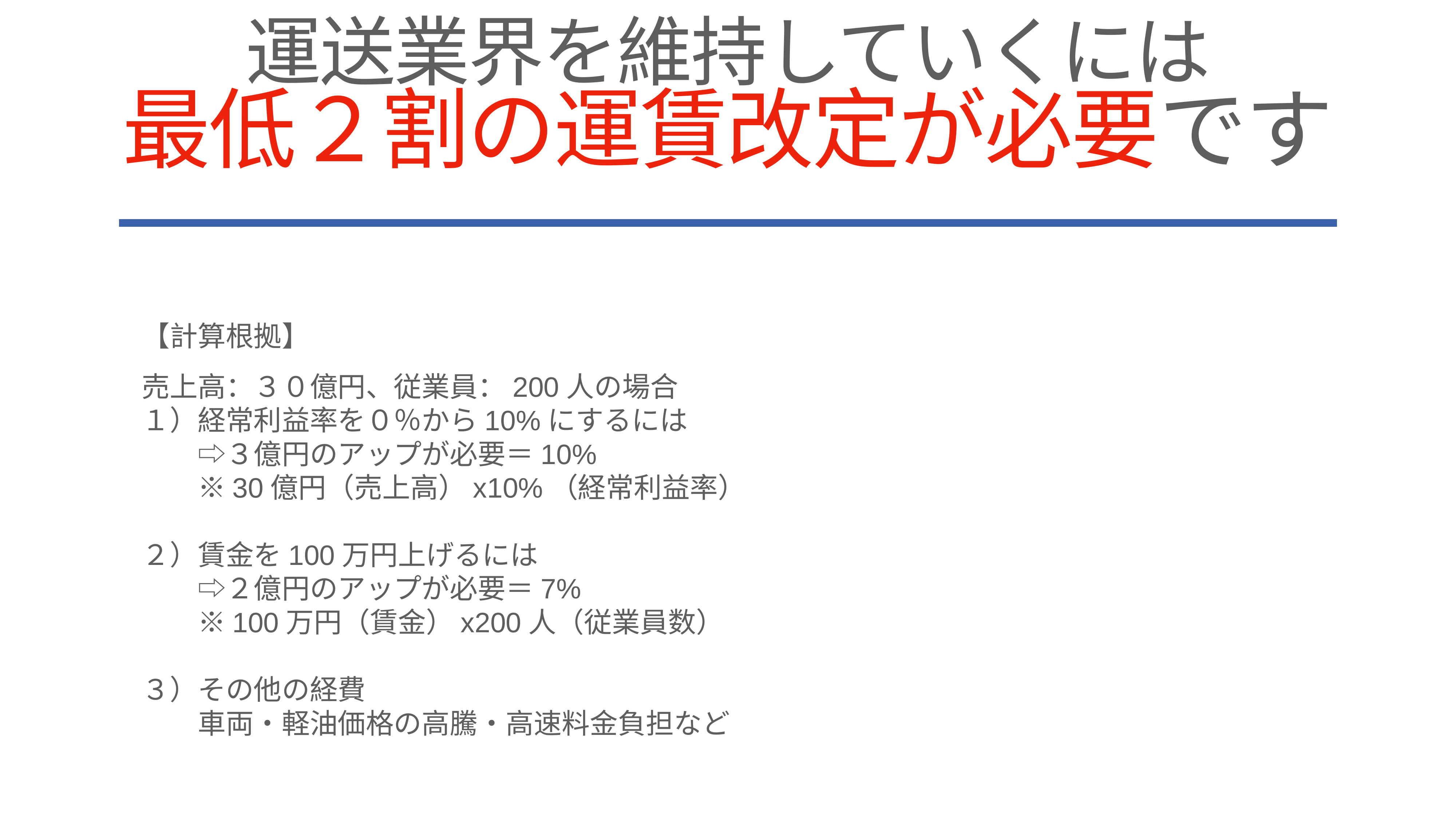

# 運送業界を維持していくには
最低２割の運賃改定が必要です

【計算根拠】

売上高：３０億円、従業員：200人の場合
１）経常利益率を０％から10%にするには
　　⇨３億円のアップが必要＝10%
　　※30億円（売上高）x10%（経常利益率）

２）賃金を100万円上げるには
　　⇨２億円のアップが必要＝7%
　　※100万円（賃金）x200人（従業員数）

３）その他の経費
　　車両・軽油価格の高騰・高速料金負担など